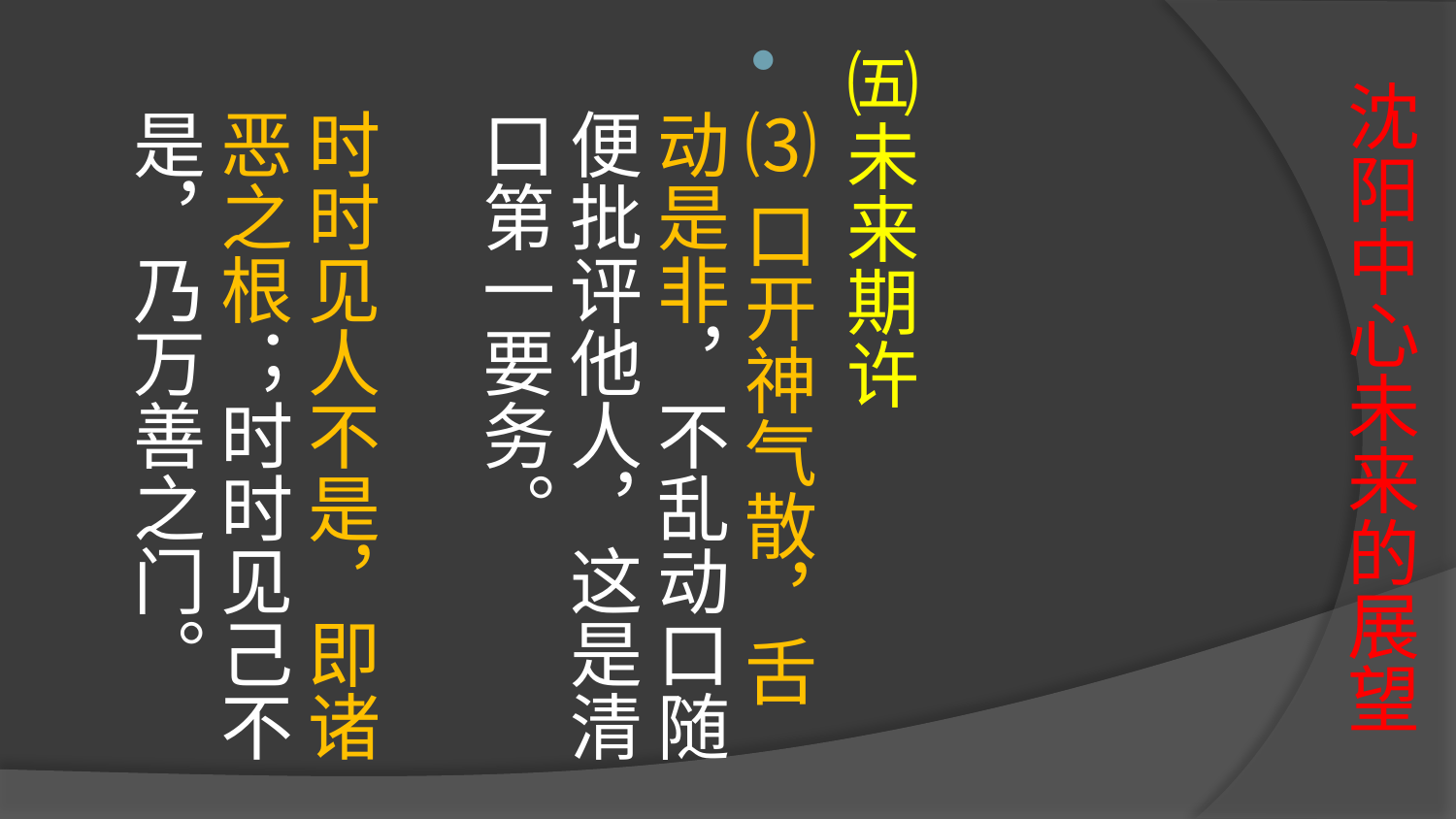

# 沈阳中心未来的展望
㈤未来期许
⑶口开神气散，舌动是非，不乱动口随便批评他人，这是清口第一要务。
时时见人不是，即诸恶之根；时时见己不是，乃万善之门。